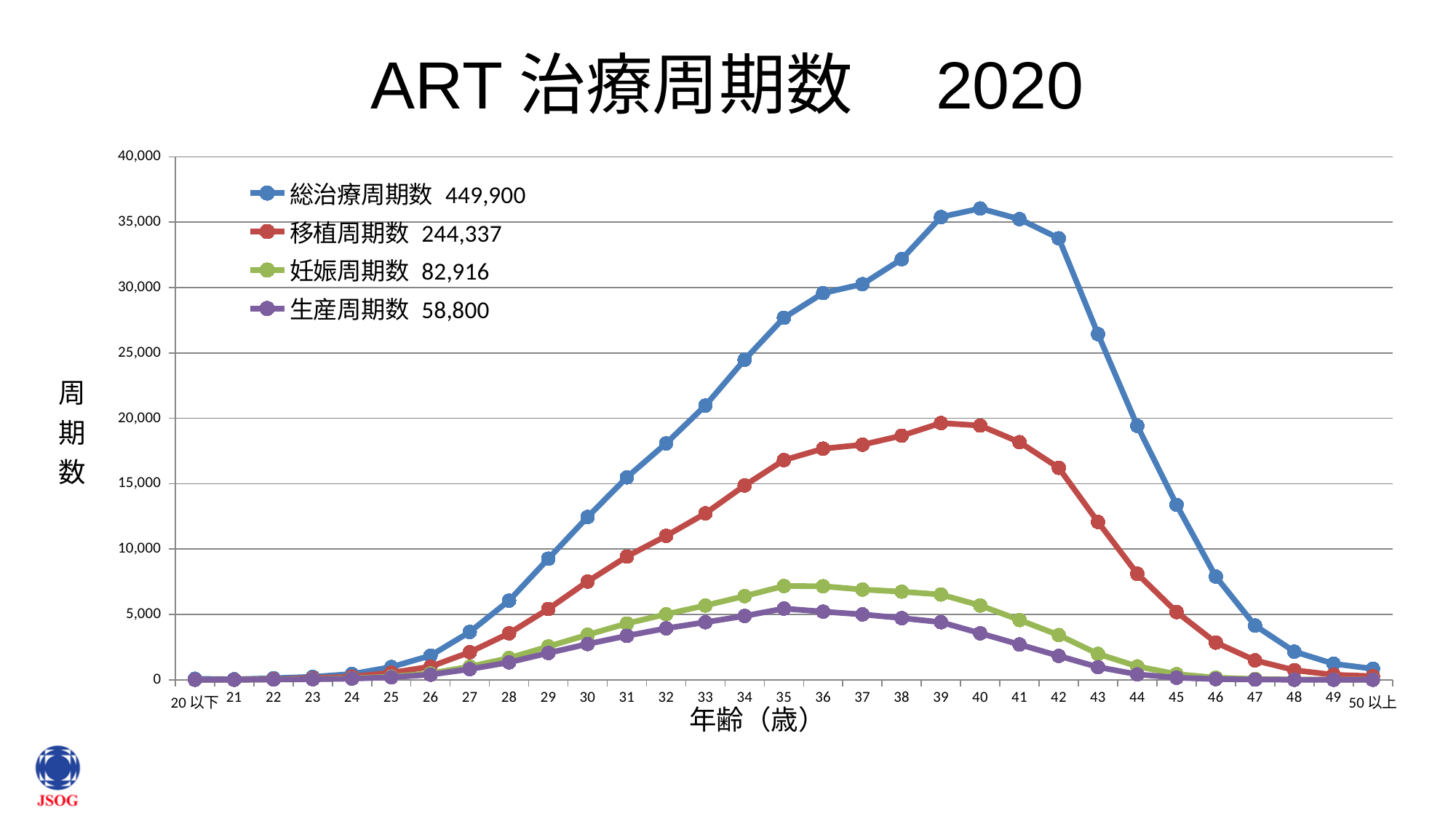

# ART治療周期数　2020

### Chart

| Category | 総治療周期数 449,900 | 移植周期数 244,337 | 妊娠周期数 82,916 | 生産周期数 58,800 |
|---|---|---|---|---|
| 20以下 | 80.0 | 5.0 | 1.0 | 1.0 |
| 21 | 42.0 | 14.0 | 6.0 | 5.0 |
| 22 | 123.0 | 47.0 | 22.0 | 22.0 |
| 23 | 227.0 | 125.0 | 55.0 | 43.0 |
| 24 | 447.0 | 241.0 | 114.0 | 92.0 |
| 25 | 978.0 | 542.0 | 248.0 | 195.0 |
| 26 | 1852.0 | 1008.0 | 484.0 | 395.0 |
| 27 | 3661.0 | 2114.0 | 1011.0 | 816.0 |
| 28 | 6056.0 | 3554.0 | 1662.0 | 1338.0 |
| 29 | 9269.0 | 5421.0 | 2550.0 | 2051.0 |
| 30 | 12451.0 | 7521.0 | 3444.0 | 2736.0 |
| 31 | 15486.0 | 9432.0 | 4309.0 | 3365.0 |
| 32 | 18083.0 | 11008.0 | 5017.0 | 3937.0 |
| 33 | 20976.0 | 12728.0 | 5684.0 | 4405.0 |
| 34 | 24485.0 | 14866.0 | 6403.0 | 4882.0 |
| 35 | 27685.0 | 16805.0 | 7176.0 | 5449.0 |
| 36 | 29582.0 | 17678.0 | 7158.0 | 5213.0 |
| 37 | 30261.0 | 17981.0 | 6905.0 | 5002.0 |
| 38 | 32175.0 | 18672.0 | 6745.0 | 4719.0 |
| 39 | 35398.0 | 19639.0 | 6525.0 | 4406.0 |
| 40 | 36049.0 | 19446.0 | 5686.0 | 3559.0 |
| 41 | 35237.0 | 18176.0 | 4574.0 | 2702.0 |
| 42 | 33771.0 | 16213.0 | 3422.0 | 1830.0 |
| 43 | 26438.0 | 12071.0 | 1982.0 | 970.0 |
| 44 | 19423.0 | 8112.0 | 1027.0 | 417.0 |
| 45 | 13387.0 | 5184.0 | 436.0 | 162.0 |
| 46 | 7898.0 | 2848.0 | 164.0 | 56.0 |
| 47 | 4150.0 | 1488.0 | 63.0 | 18.0 |
| 48 | 2157.0 | 739.0 | 23.0 | 7.0 |
| 49 | 1226.0 | 384.0 | 12.0 | 4.0 |
| 50以上 | 847.0 | 278.0 | 8.0 | 3.0 |